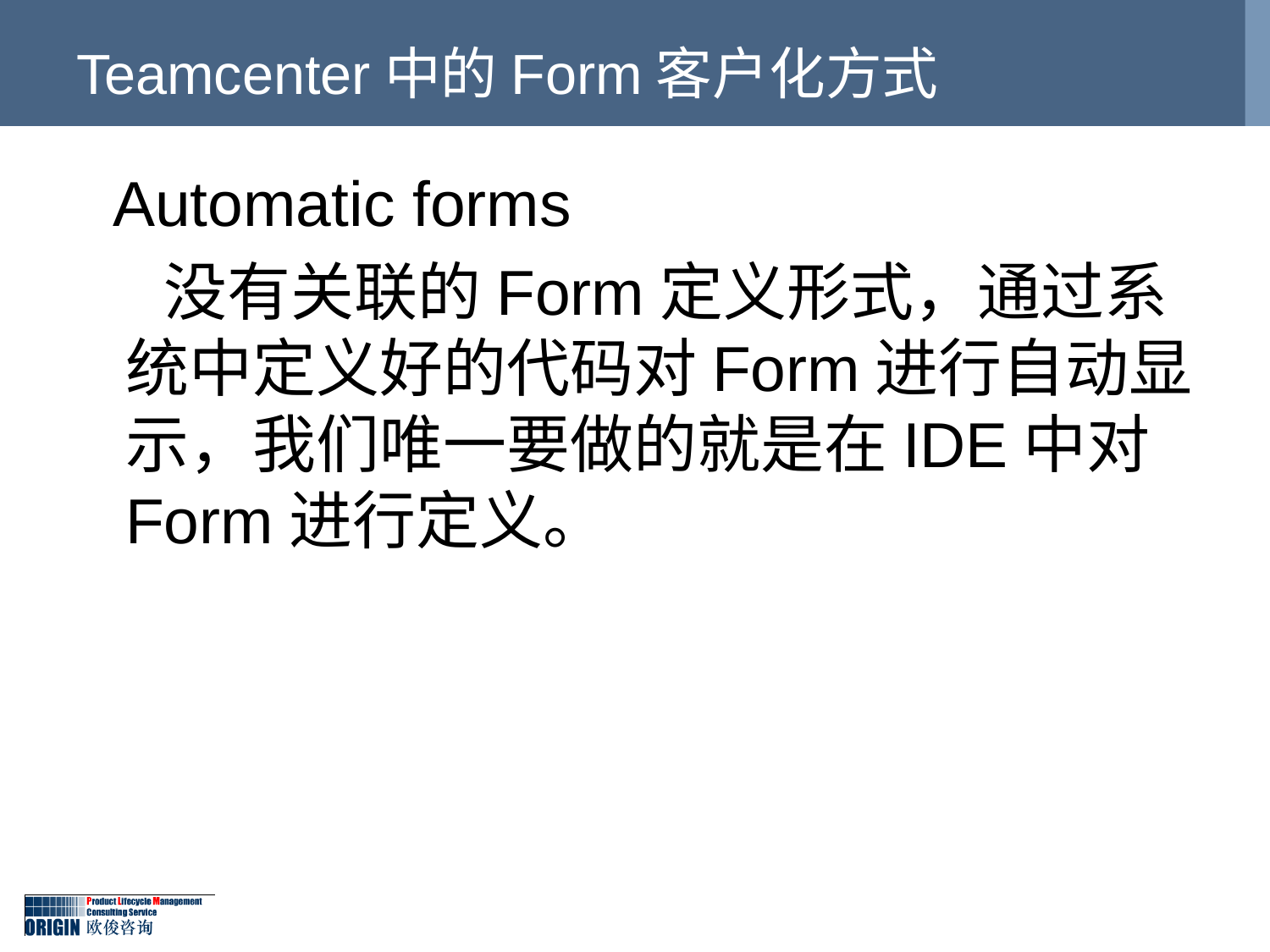

# Teamcenter中的Form客户化方式
  Automatic forms
     没有关联的Form定义形式，通过系统中定义好的代码对Form进行自动显示，我们唯一要做的就是在IDE中对Form进行定义。